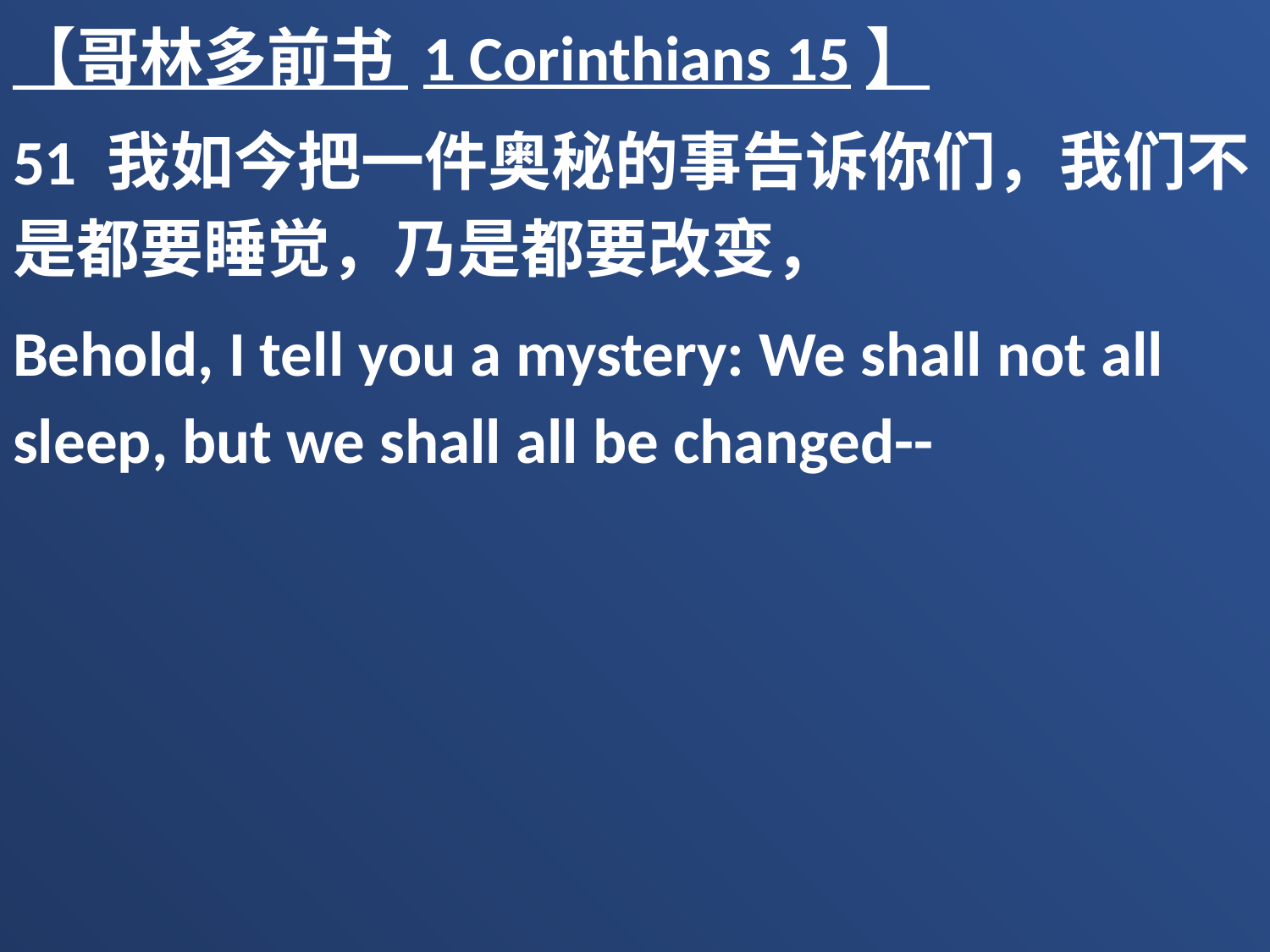

【哥林多前书 1 Corinthians 15】
51 我如今把一件奥秘的事告诉你们，我们不是都要睡觉，乃是都要改变，
Behold, I tell you a mystery: We shall not all sleep, but we shall all be changed--